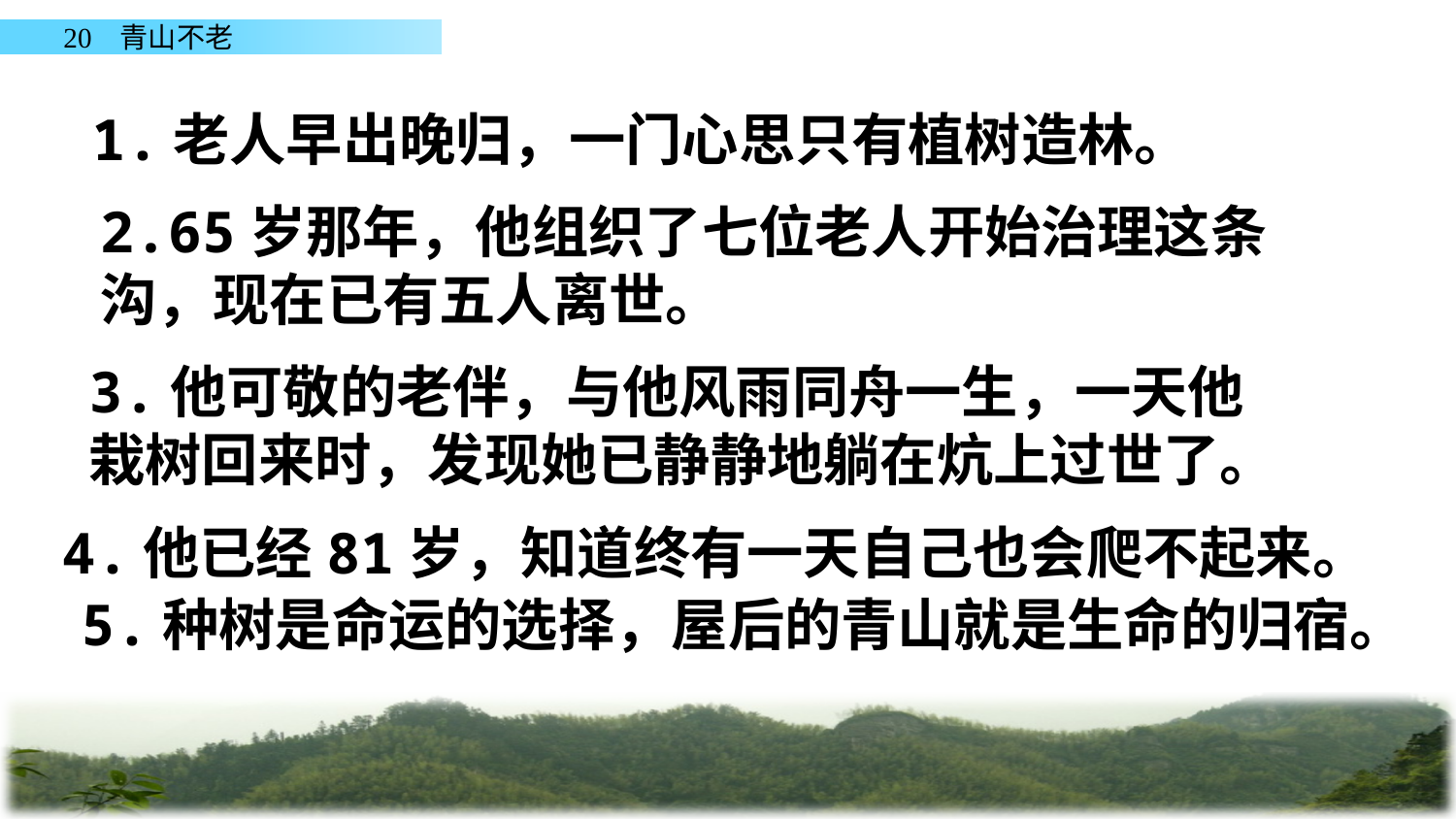

1.老人早出晚归，一门心思只有植树造林。
2.65岁那年，他组织了七位老人开始治理这条沟，现在已有五人离世。
3.他可敬的老伴，与他风雨同舟一生，一天他栽树回来时，发现她已静静地躺在炕上过世了。
4.他已经81岁，知道终有一天自己也会爬不起来。
5.种树是命运的选择，屋后的青山就是生命的归宿。